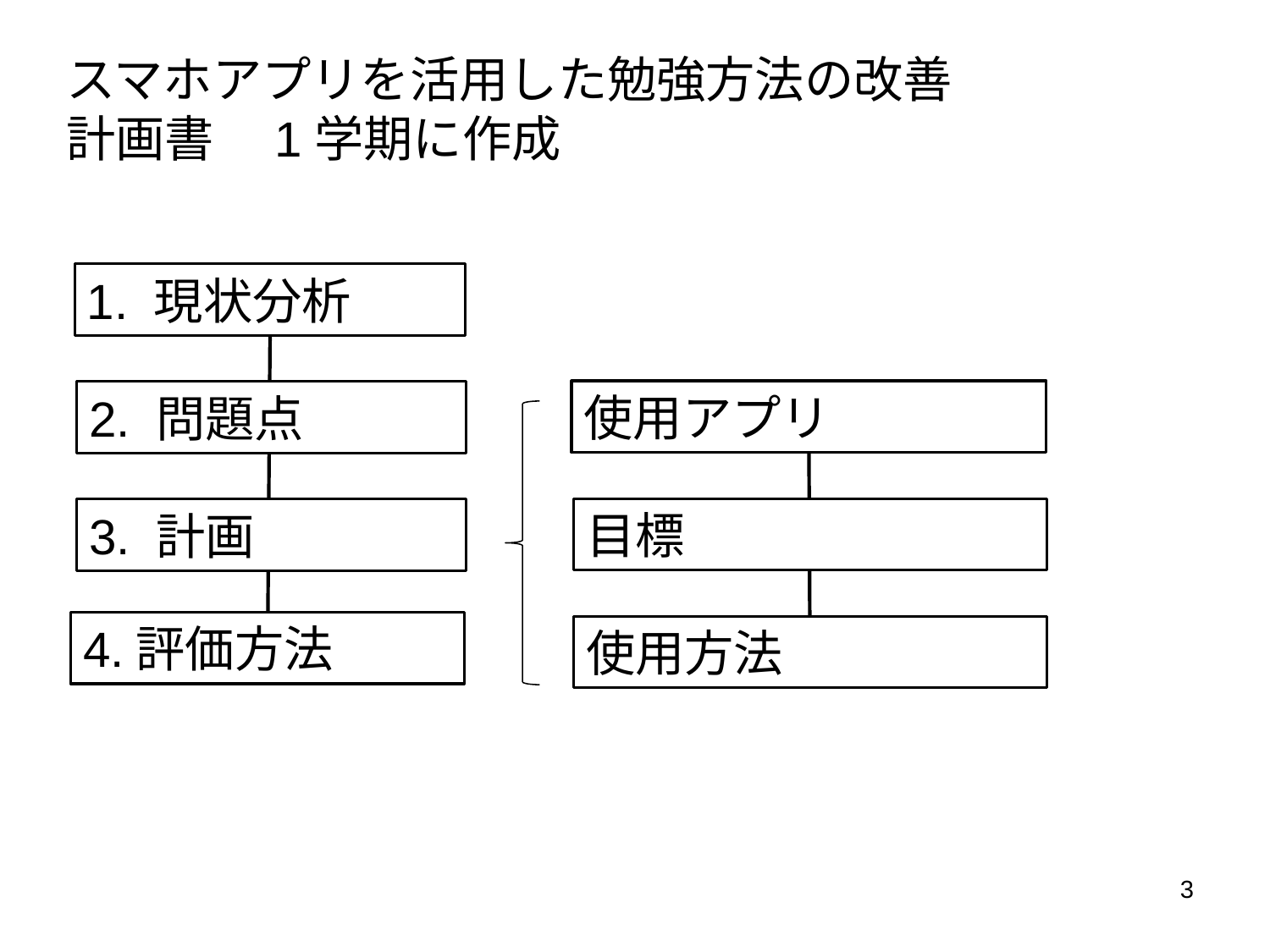

# スマホアプリを活用した勉強方法の改善 計画書　1学期に作成
1. 現状分析

使用アプリ
2. 問題点

目標
3. 計画
4.評価方法
使用方法
3